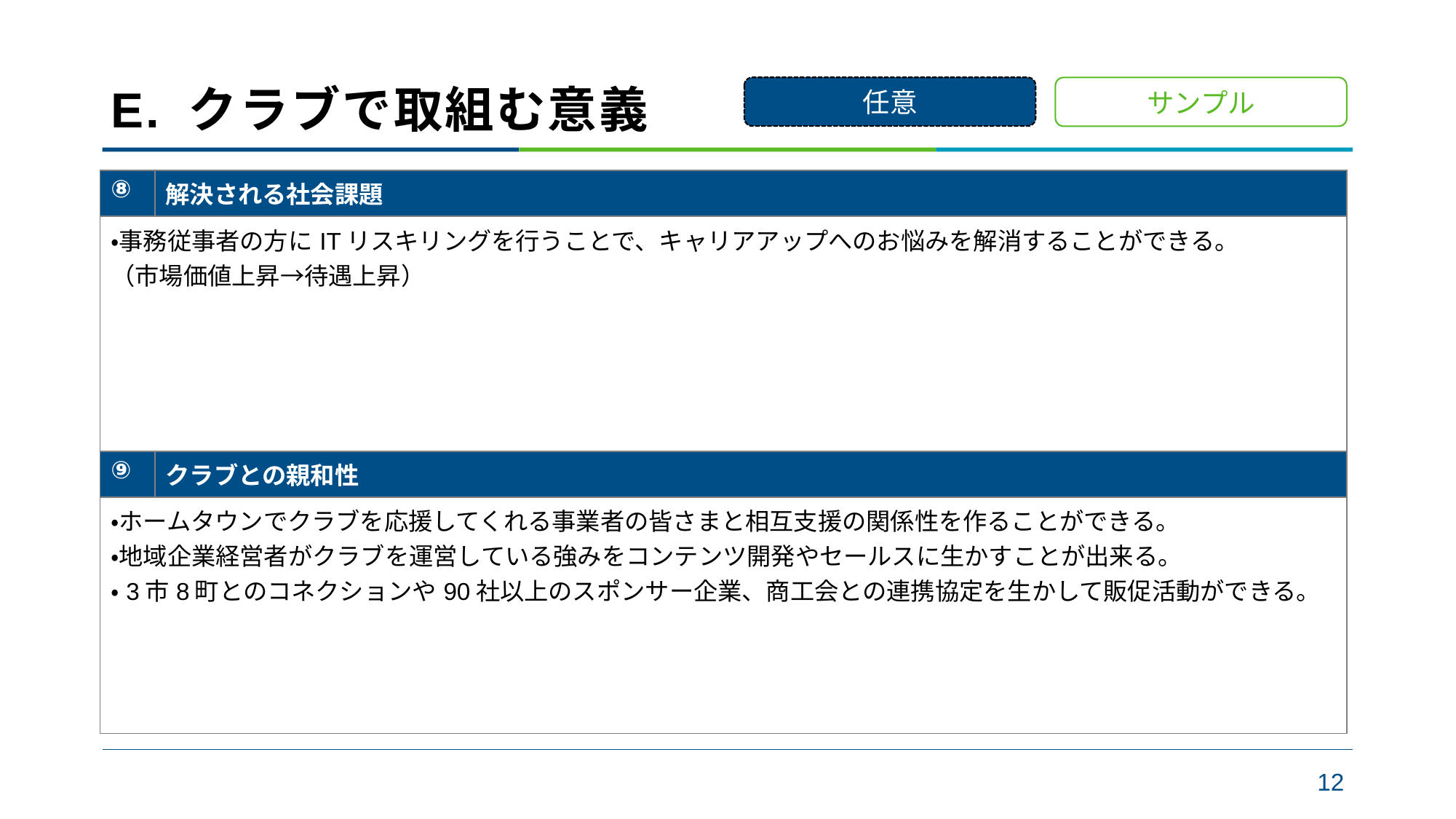

# E. クラブで取組む意義
任意
サンプル
| ⑧ | 解決される社会課題 |
| --- | --- |
| ・事務従事者の方にITリスキリングを行うことで、キャリアアップへのお悩みを解消することができる。 （市場価値上昇→待遇上昇） |  |
| ⑨ | クラブとの親和性 |
| --- | --- |
| ・ホームタウンでクラブを応援してくれる事業者の皆さまと相互支援の関係性を作ることができる。 ・地域企業経営者がクラブを運営している強みをコンテンツ開発やセールスに生かすことが出来る。 ・3市8町とのコネクションや90社以上のスポンサー企業、商工会との連携協定を生かして販促活動ができる。 |  |
12